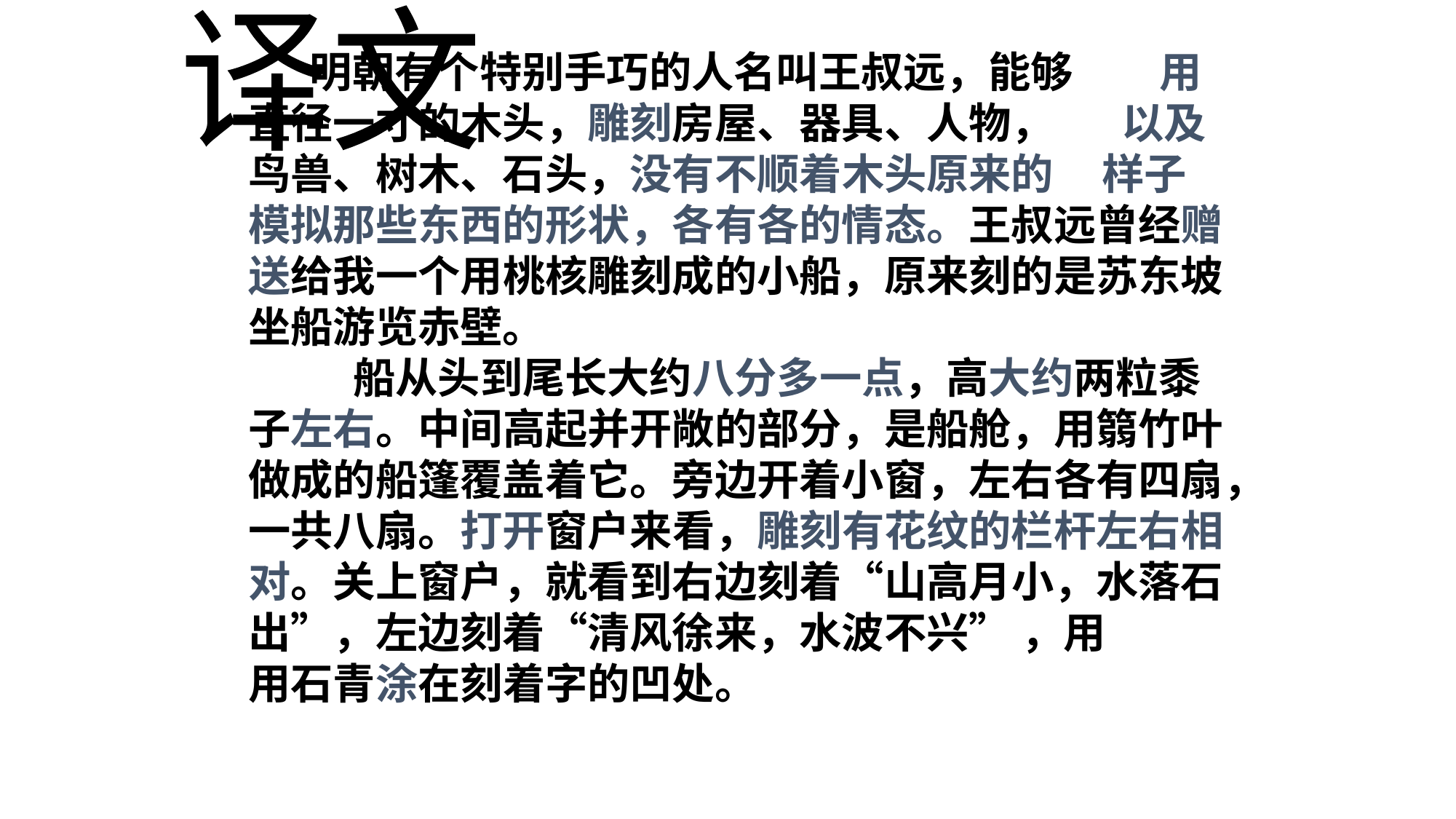

译文
　  明朝有个特别手巧的人名叫王叔远，能够         用直径一寸的木头，雕刻房屋、器具、人物，       以及鸟兽、树木、石头，没有不顺着木头原来的     样子模拟那些东西的形状，各有各的情态。王叔远曾经赠送给我一个用桃核雕刻成的小船，原来刻的是苏东坡坐船游览赤壁。
 　　船从头到尾长大约八分多一点，高大约两粒黍子左右。中间高起并开敞的部分，是船舱，用篛竹叶做成的船篷覆盖着它。旁边开着小窗，左右各有四扇，一共八扇。打开窗户来看，雕刻有花纹的栏杆左右相对。关上窗户，就看到右边刻着“山高月小，水落石出”，左边刻着“清风徐来，水波不兴” ，用         用石青涂在刻着字的凹处。